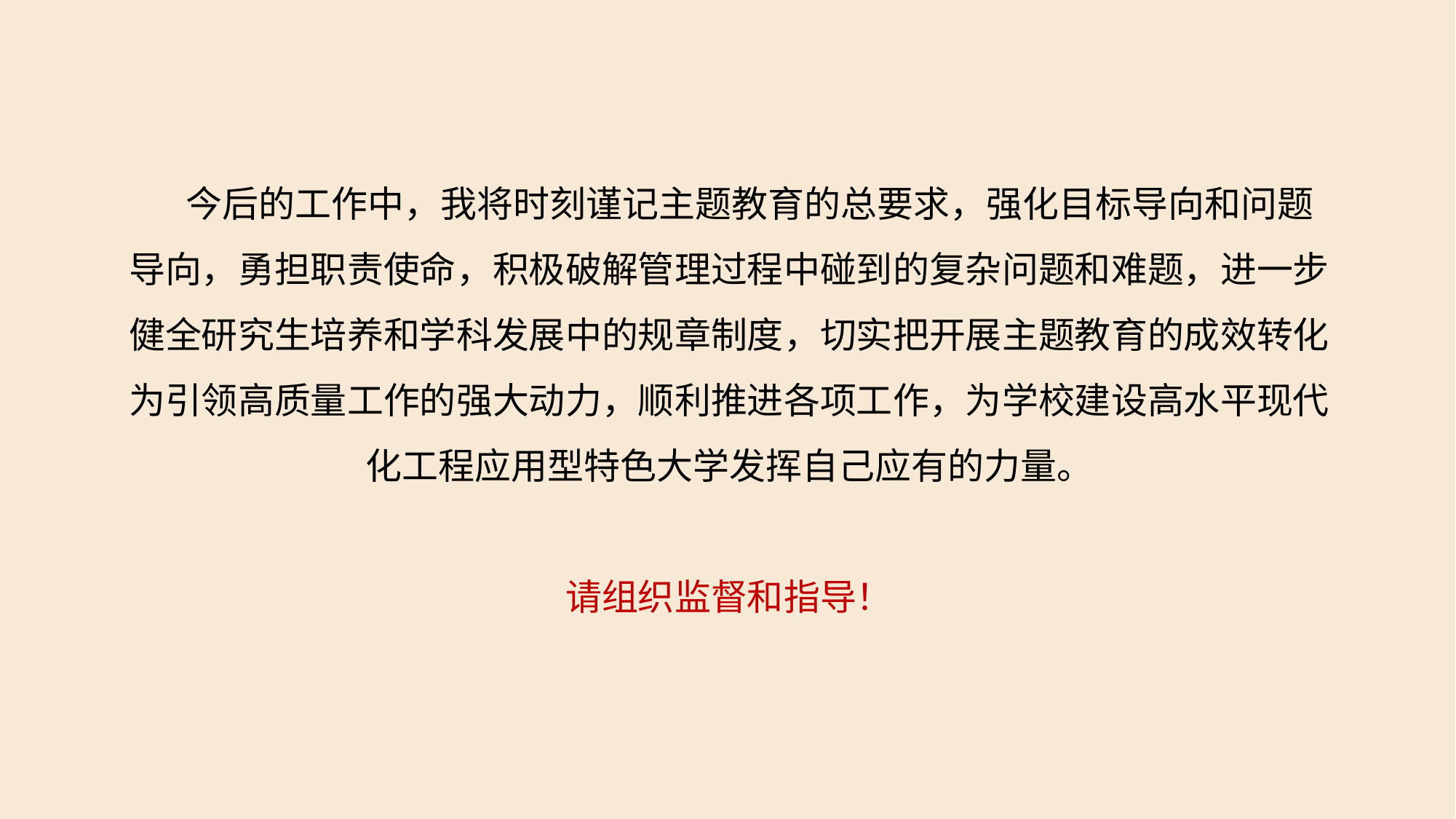

# 今后的工作中，我将时刻谨记主题教育的总要求，强化目标导向和问题导向，勇担职责使命，积极破解管理过程中碰到的复杂问题和难题，进一步健全研究生培养和学科发展中的规章制度，切实把开展主题教育的成效转化为引领高质量工作的强大动力，顺利推进各项工作，为学校建设高水平现代化工程应用型特色大学发挥自己应有的力量。 请组织监督和指导！